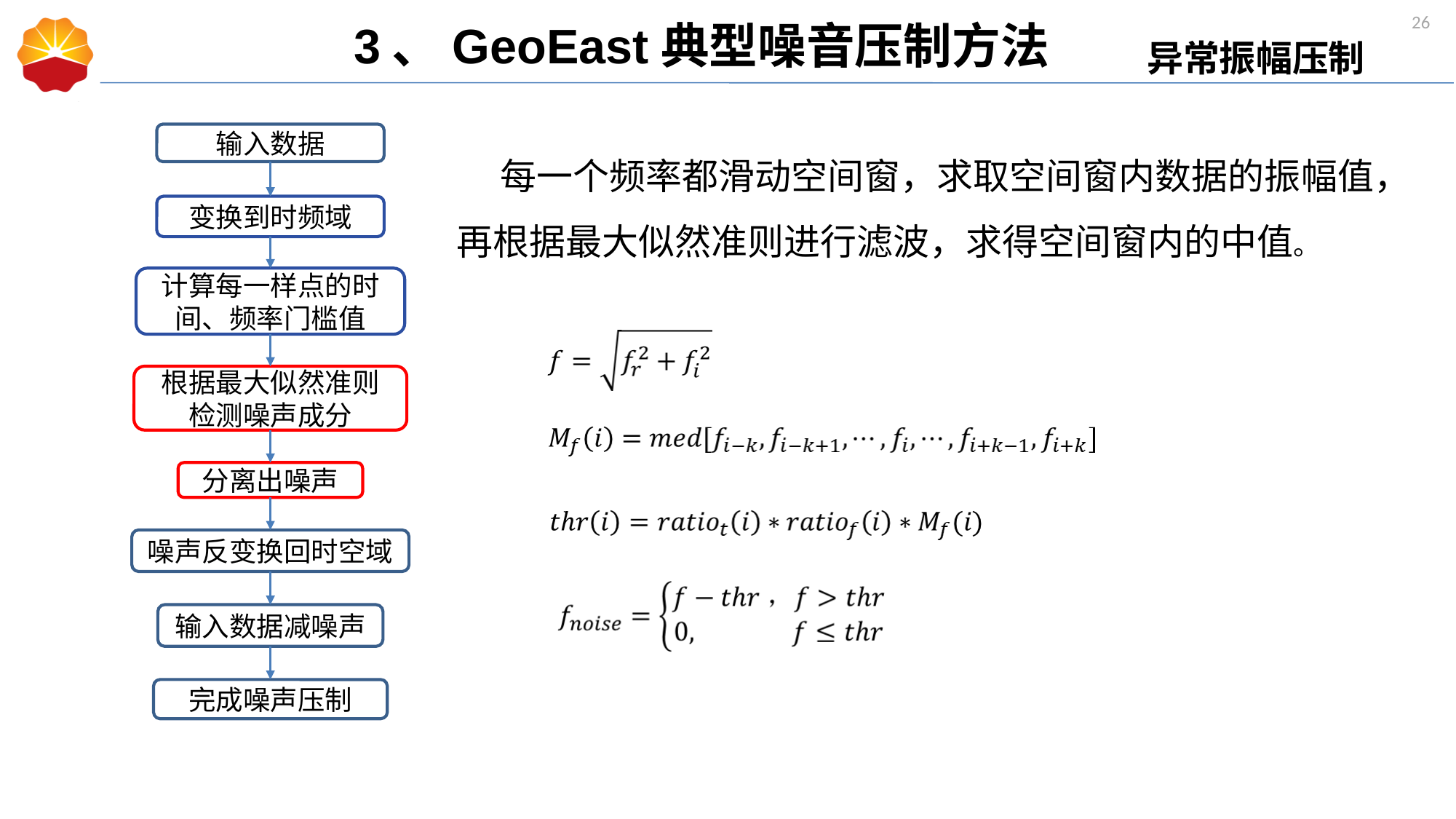

3、GeoEast典型噪音压制方法
异常振幅压制
输入数据
      每一个频率都滑动空间窗，求取空间窗内数据的振幅值，再根据最大似然准则进行滤波，求得空间窗内的中值。
变换到时频域
计算每一样点的时间、频率门槛值

根据最大似然准则检测噪声成分
分离出噪声
噪声反变换回时空域
输入数据减噪声
完成噪声压制